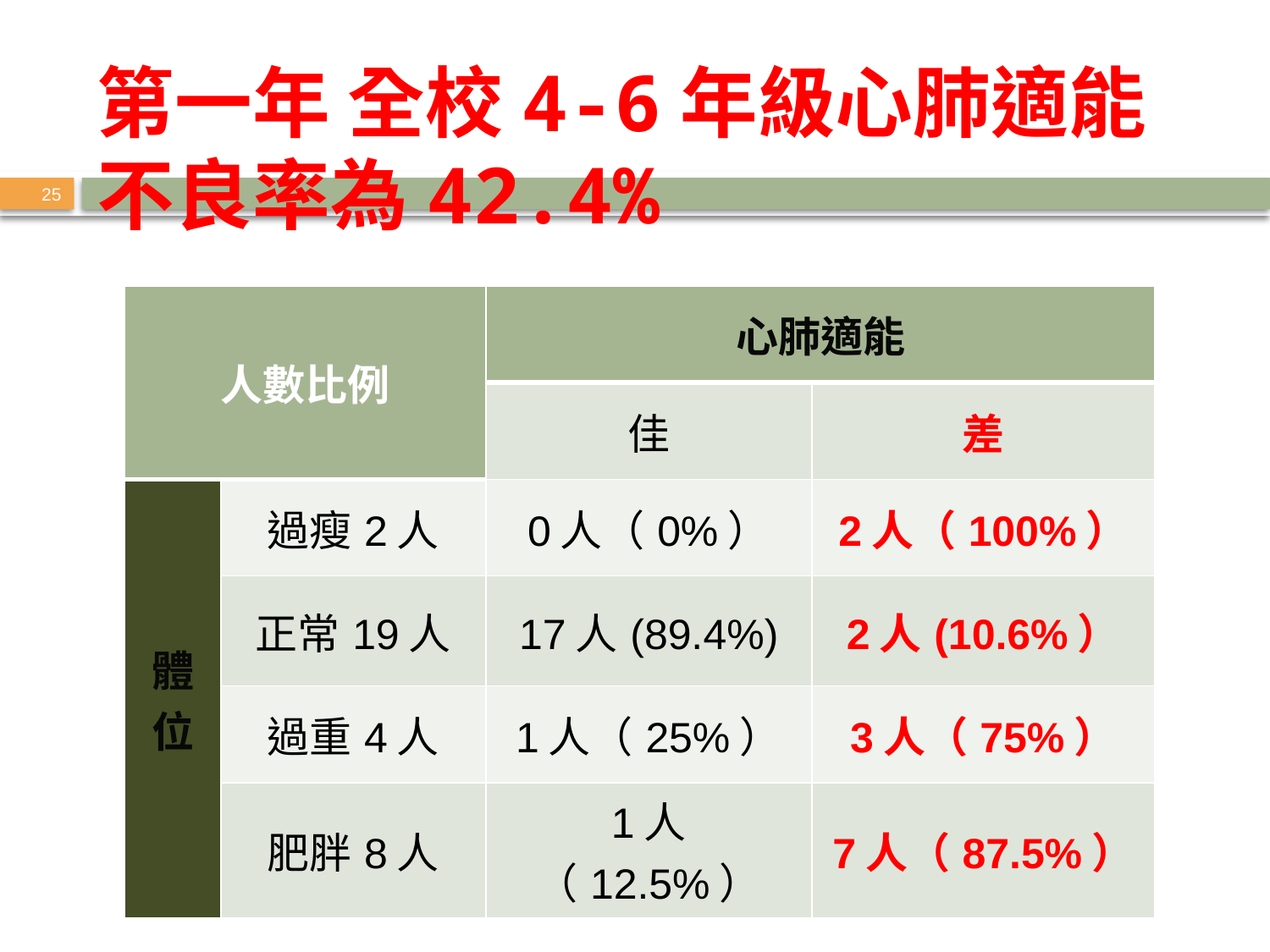

# 第一年 全校4-6年級心肺適能不良率為42.4%
25
| 人數比例 |  | 心肺適能 |  |
| --- | --- | --- | --- |
|  |  | 佳 | 差 |
| 體位 | 過瘦2人 | 0人（0%） | 2人（100%） |
|  | 正常19人 | 17人(89.4%) | 2人(10.6%） |
|  | 過重4人 | 1人（25%） | 3人（75%） |
|  | 肥胖8人 | 1人（12.5%） | 7人（87.5%） |